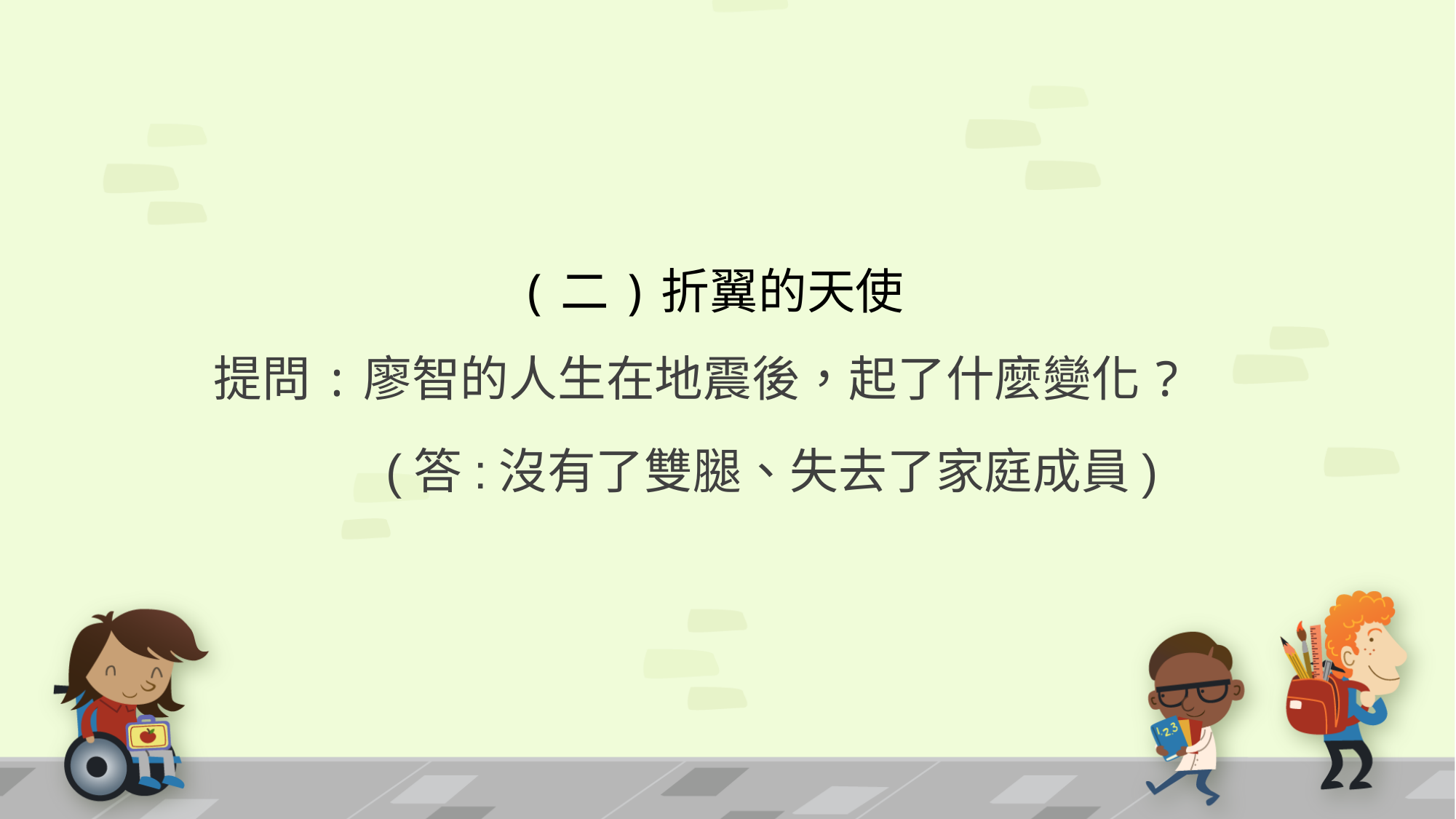

# (二)折翼的天使 提問:廖智的人生在地震後，起了什麼變化?
(答:沒有了雙腿、失去了家庭成員)